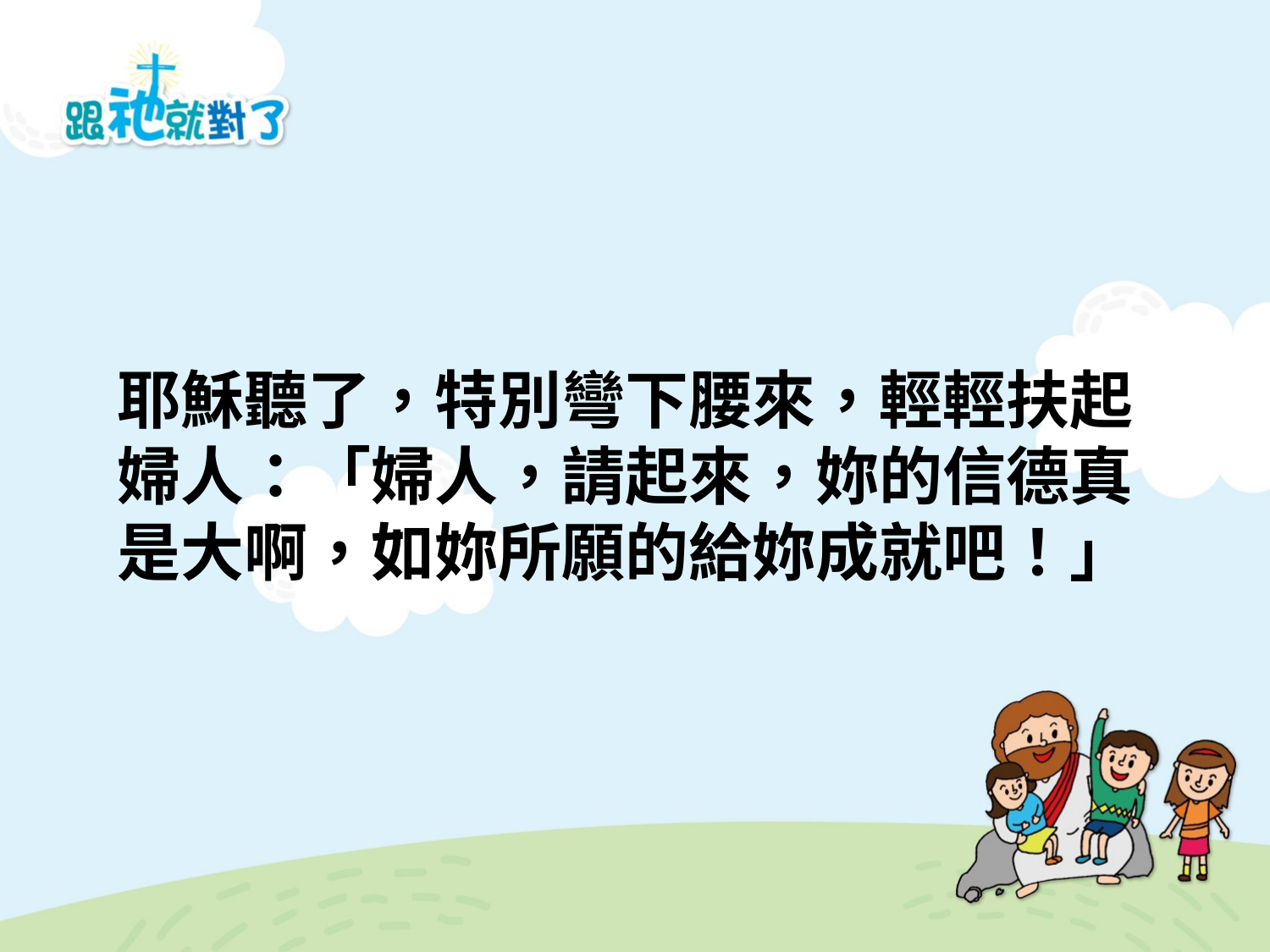

耶穌聽了，特別彎下腰來，輕輕扶起婦人：「婦人，請起來，妳的信德真是大啊，如妳所願的給妳成就吧！」